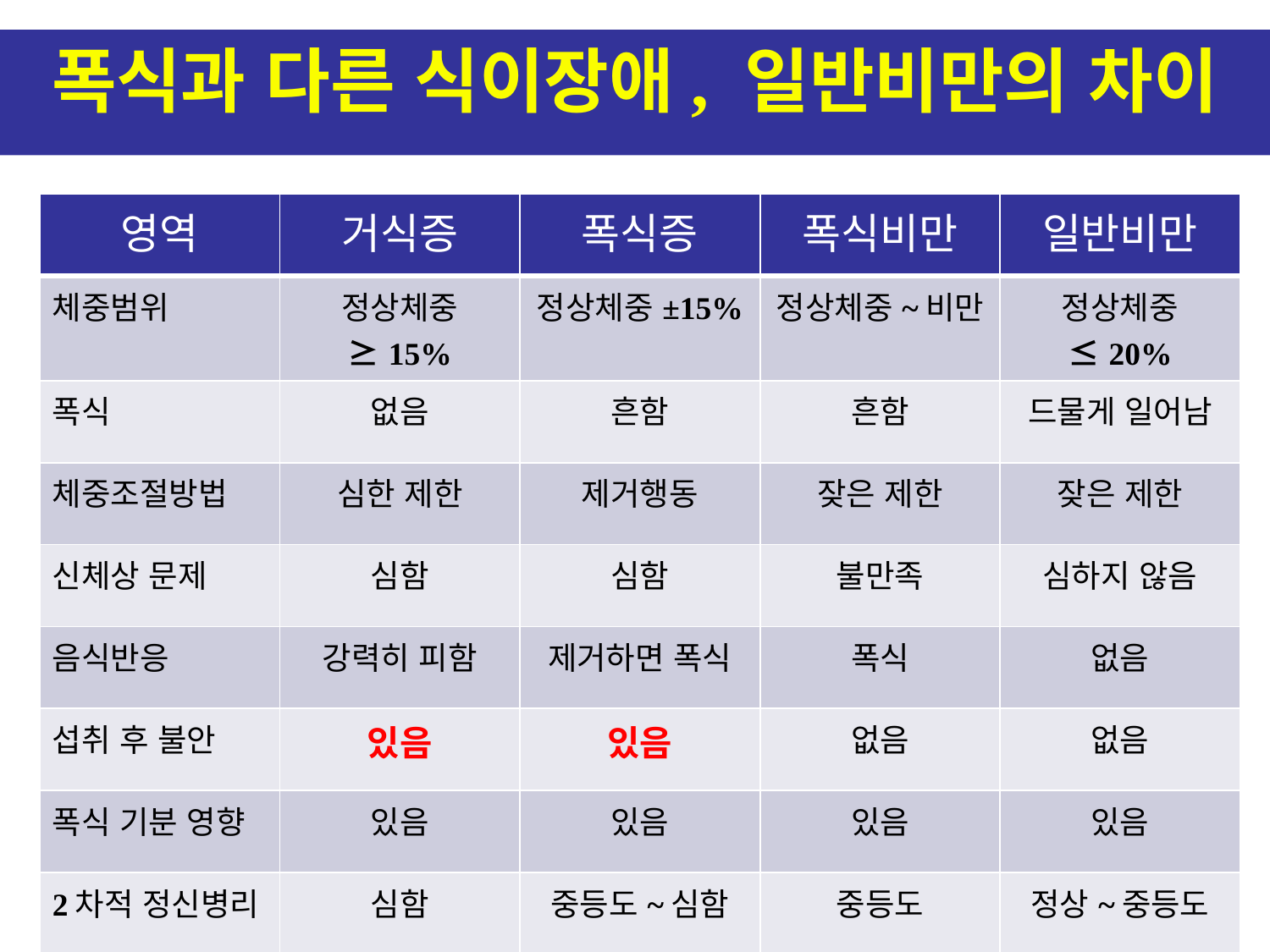

폭식과 다른 식이장애, 일반비만의 차이
| 영역 | 거식증 | 폭식증 | 폭식비만 | 일반비만 |
| --- | --- | --- | --- | --- |
| 체중범위 | 정상체중≥15% | 정상체중±15% | 정상체중~비만 | 정상체중≤20% |
| 폭식 | 없음 | 흔함 | 흔함 | 드물게 일어남 |
| 체중조절방법 | 심한 제한 | 제거행동 | 잦은 제한 | 잦은 제한 |
| 신체상 문제 | 심함 | 심함 | 불만족 | 심하지 않음 |
| 음식반응 | 강력히 피함 | 제거하면 폭식 | 폭식 | 없음 |
| 섭취 후 불안 | 있음 | 있음 | 없음 | 없음 |
| 폭식 기분 영향 | 있음 | 있음 | 있음 | 있음 |
| 2차적 정신병리 | 심함 | 중등도~심함 | 중등도 | 정상~중등도 |